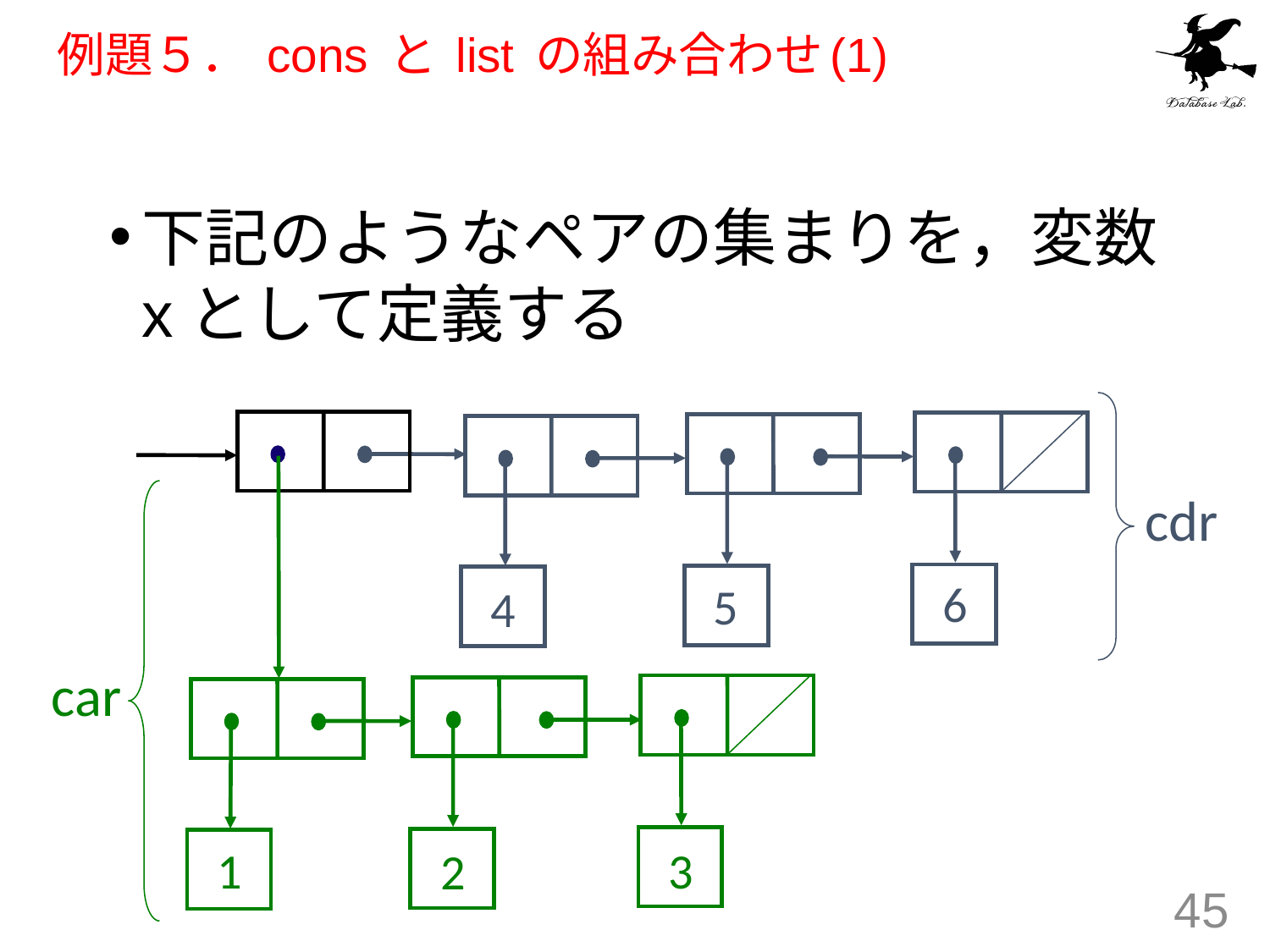

# 例題５． cons と list の組み合わせ(1)
下記のようなペアの集まりを，変数xとして定義する

cdr

6

5
4
car

1
3
2
45